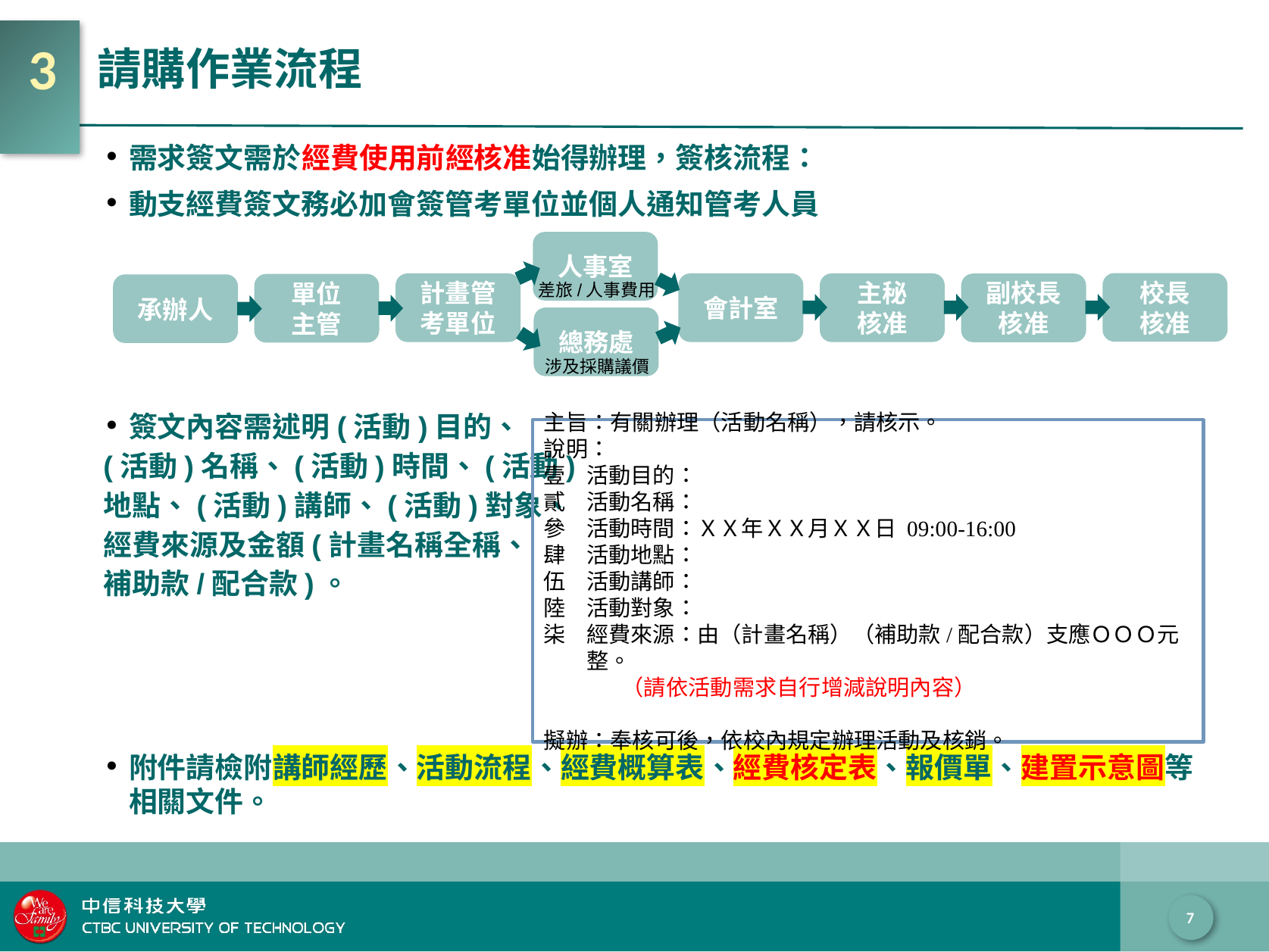

# 請購作業流程
3
需求簽文需於經費使用前經核准始得辦理，簽核流程：
動支經費簽文務必加會簽管考單位並個人通知管考人員

簽文內容需述明(活動)目的、
(活動)名稱、(活動)時間、(活動)
地點、(活動)講師、(活動)對象、
經費來源及金額(計畫名稱全稱、
補助款/配合款)。

附件請檢附講師經歷、活動流程、經費概算表、經費核定表、報價單、建置示意圖等相關文件。

人事室
校長
核准
計畫管考單位
會計室
主秘
核准
副校長
核准
單位
主管

承辦人

總務處

差旅/人事費用
涉及採購議價
主旨：有關辦理（活動名稱），請核示。
說明：
活動目的：
活動名稱：
活動時間：ＸＸ年ＸＸ月ＸＸ日 09:00-16:00
活動地點：
活動講師：
活動對象：
經費來源：由（計畫名稱）（補助款/配合款）支應ＯＯＯ元整。
（請依活動需求自行增減說明內容）

擬辦：奉核可後，依校內規定辦理活動及核銷。
7